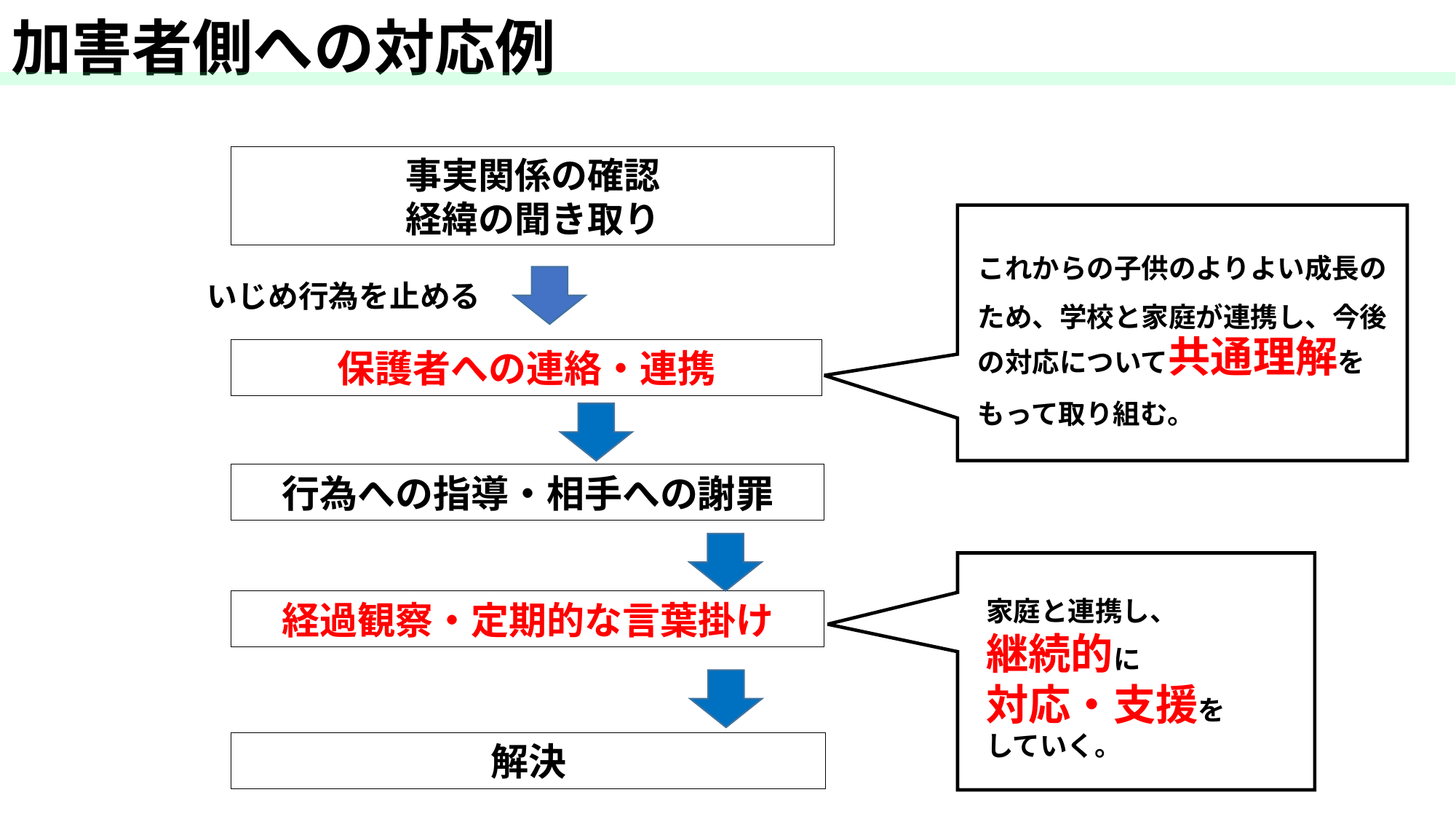

加害者側への対応例

事実関係の確認
経緯の聞き取り

これからの子供のよりよい成長のため、学校と家庭が連携し、今後の対応について共通理解をもって取り組む。

いじめ行為を止める
保護者への連絡・連携

行為への指導・相手への謝罪

家庭と連携し、
継続的に
対応・支援を
していく。
経過観察・定期的な言葉掛け

解決